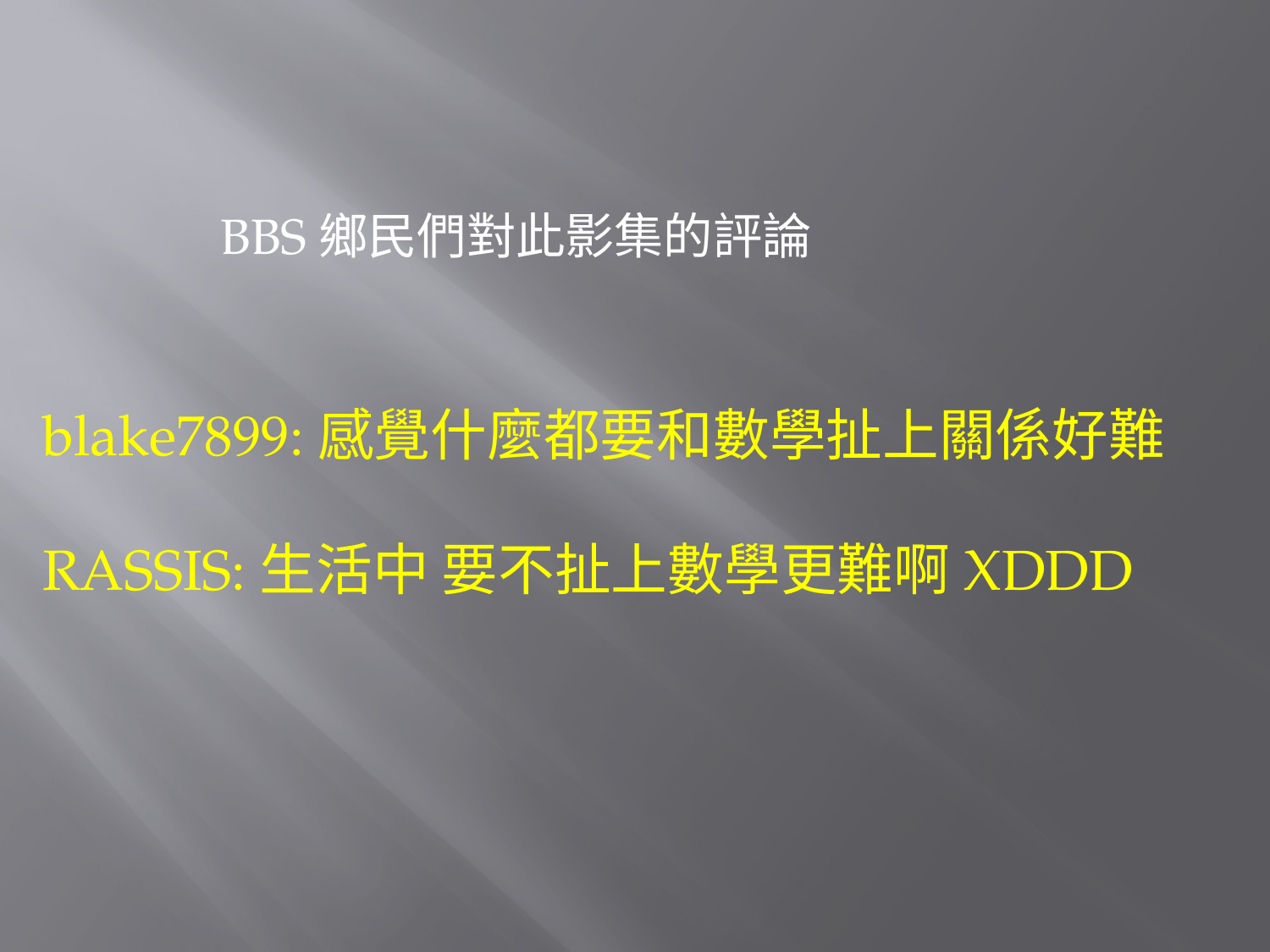

BBS鄉民們對此影集的評論
blake7899:感覺什麼都要和數學扯上關係好難

RASSIS:生活中 要不扯上數學更難啊XDDD